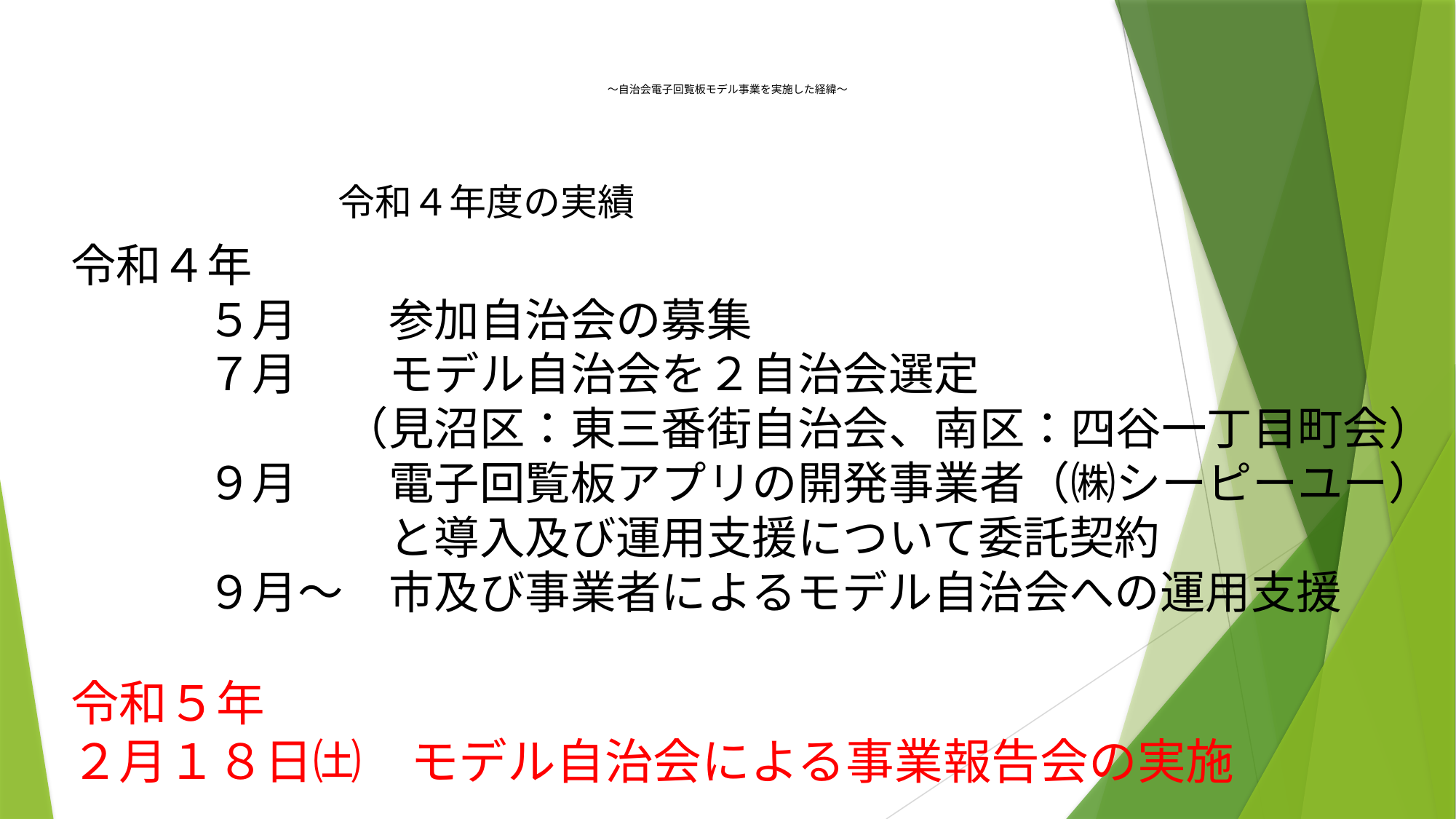

# ～自治会電子回覧板モデル事業を実施した経緯～
令和４年度の実績
令和４年
　　　５月　　参加自治会の募集
　　　７月　　モデル自治会を２自治会選定
　　　　　　（見沼区：東三番街自治会、南区：四谷一丁目町会）
　　　９月　　電子回覧板アプリの開発事業者（㈱シーピーユー）
　　　　　　　と導入及び運用支援について委託契約
　　　９月～　市及び事業者によるモデル自治会への運用支援

令和５年
２月１８日㈯　モデル自治会による事業報告会の実施